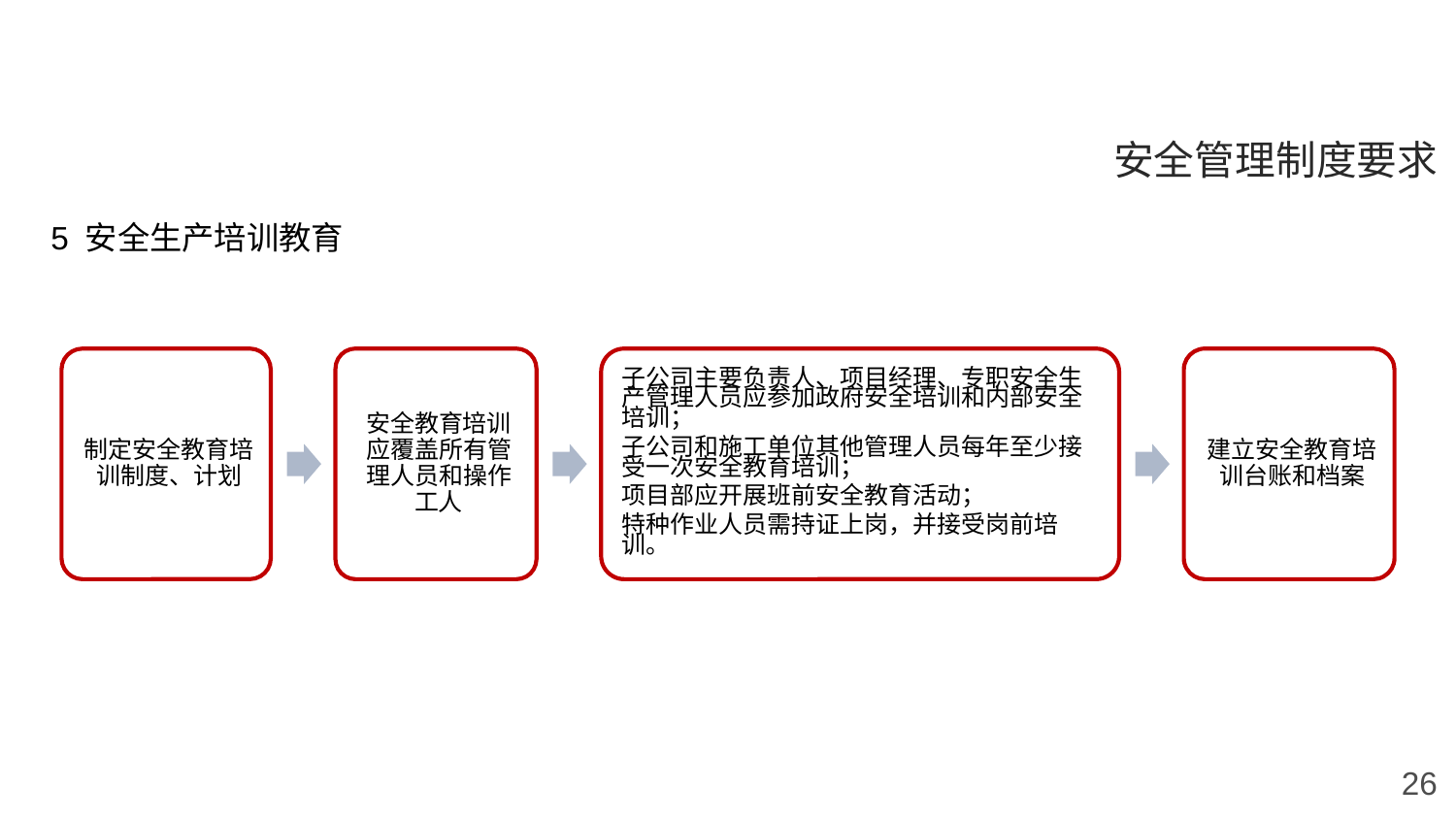

安全管理制度要求
5 安全生产培训教育
制定安全教育培训制度、计划

安全教育培训应覆盖所有管理人员和操作工人

子公司主要负责人、项目经理、专职安全生产管理人员应参加政府安全培训和内部安全培训；
子公司和施工单位其他管理人员每年至少接受一次安全教育培训；
项目部应开展班前安全教育活动；
特种作业人员需持证上岗，并接受岗前培训。

建立安全教育培训台账和档案